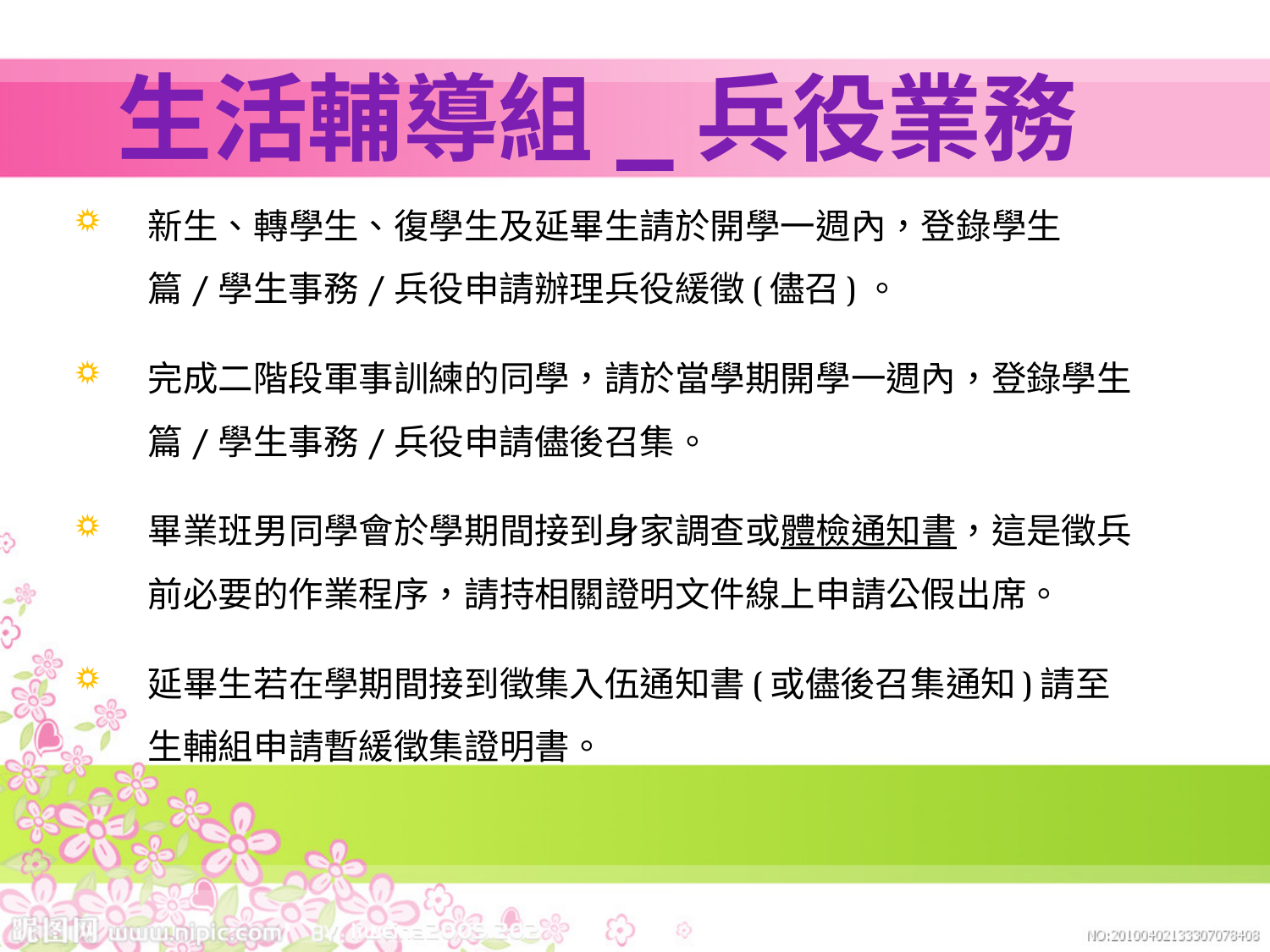

# 生活輔導組_兵役業務
新生、轉學生、復學生及延畢生請於開學一週內，登錄學生篇/學生事務/兵役申請辦理兵役緩徵(儘召)。
完成二階段軍事訓練的同學，請於當學期開學一週內，登錄學生篇/學生事務/兵役申請儘後召集。
畢業班男同學會於學期間接到身家調查或體檢通知書，這是徵兵前必要的作業程序，請持相關證明文件線上申請公假出席。
延畢生若在學期間接到徵集入伍通知書(或儘後召集通知)請至生輔組申請暫緩徵集證明書。